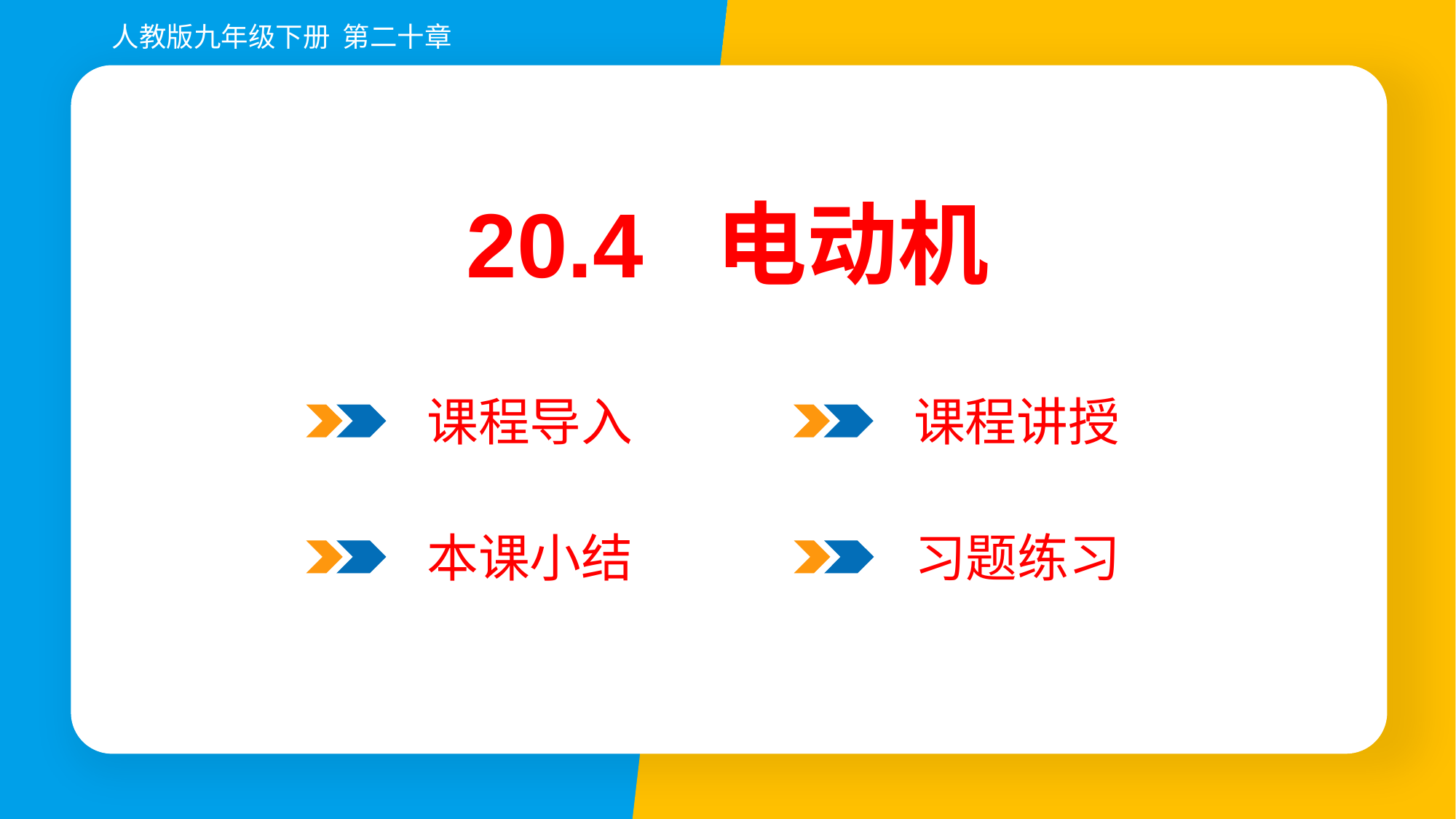

人教版九年级下册  第二十章
20.4  电动机
课程导入

课程讲授

习题练习

本课小结